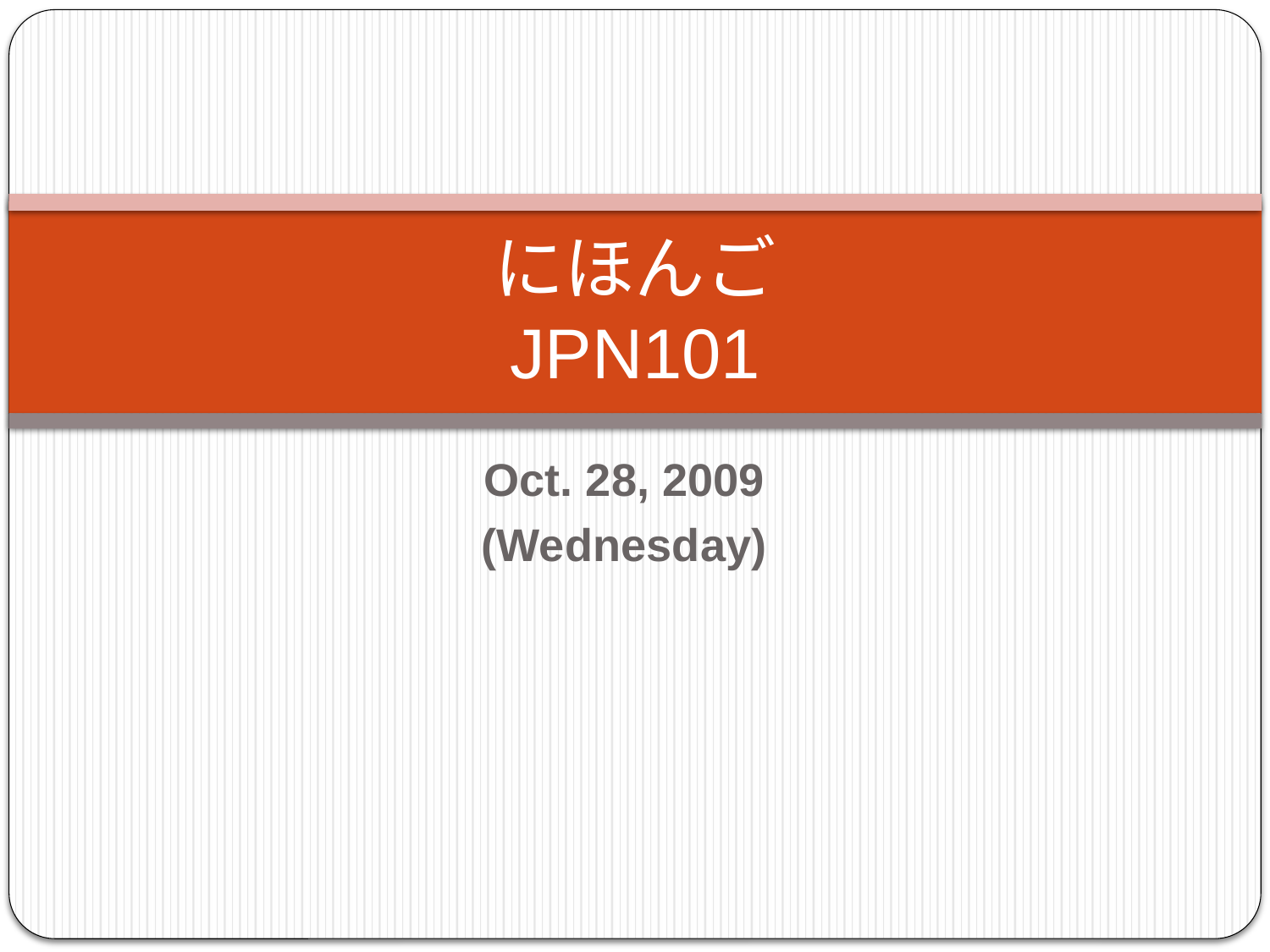

# にほんご JPN101
Oct. 28, 2009
(Wednesday)